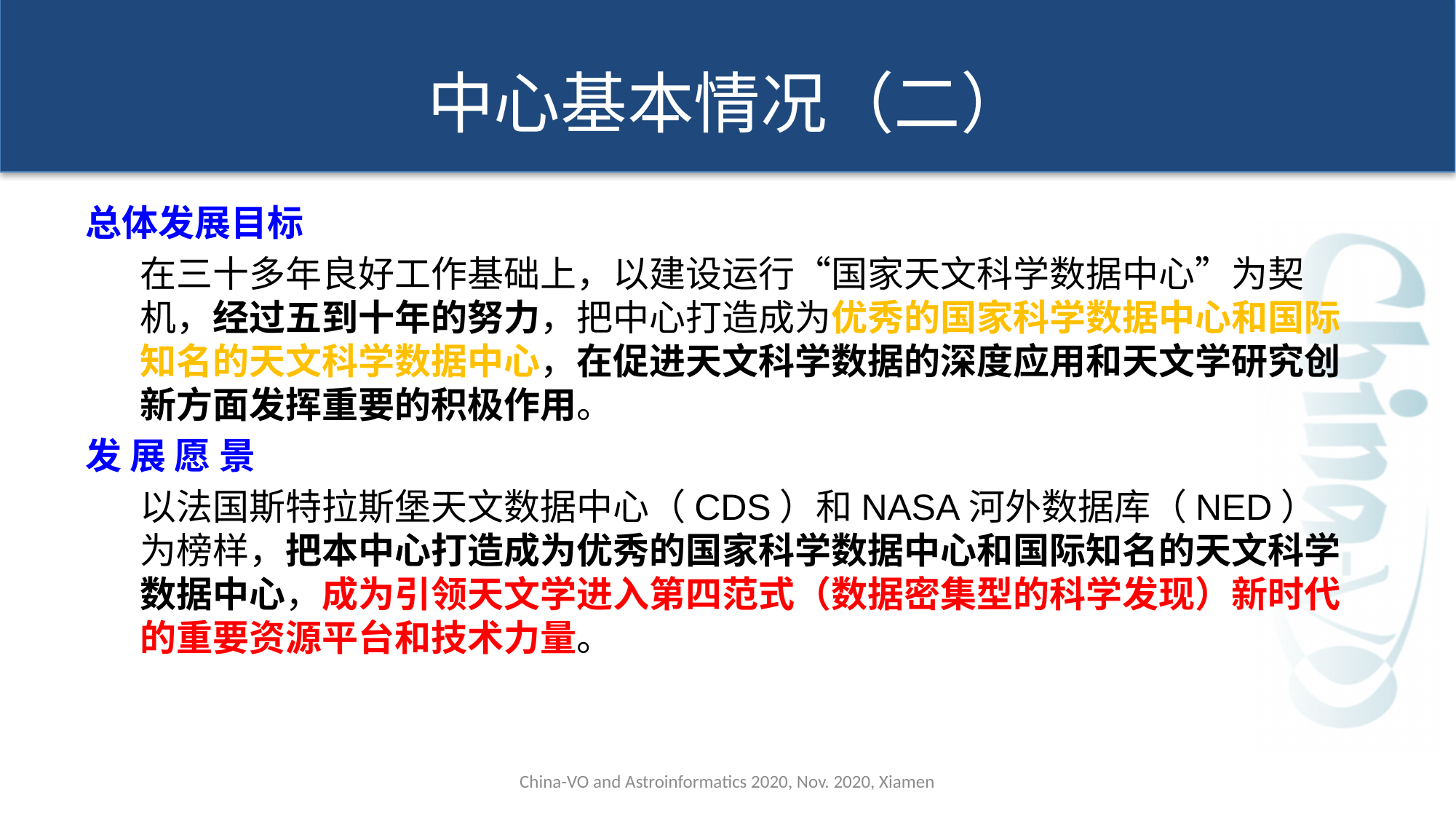

# 中心基本情况（二）
总体发展目标
在三十多年良好工作基础上，以建设运行“国家天文科学数据中心”为契机，经过五到十年的努力，把中心打造成为优秀的国家科学数据中心和国际知名的天文科学数据中心，在促进天文科学数据的深度应用和天文学研究创新方面发挥重要的积极作用。
发 展 愿 景
以法国斯特拉斯堡天文数据中心（CDS）和NASA河外数据库（NED）为榜样，把本中心打造成为优秀的国家科学数据中心和国际知名的天文科学数据中心，成为引领天文学进入第四范式（数据密集型的科学发现）新时代的重要资源平台和技术力量。
China-VO and Astroinformatics 2020, Nov. 2020, Xiamen